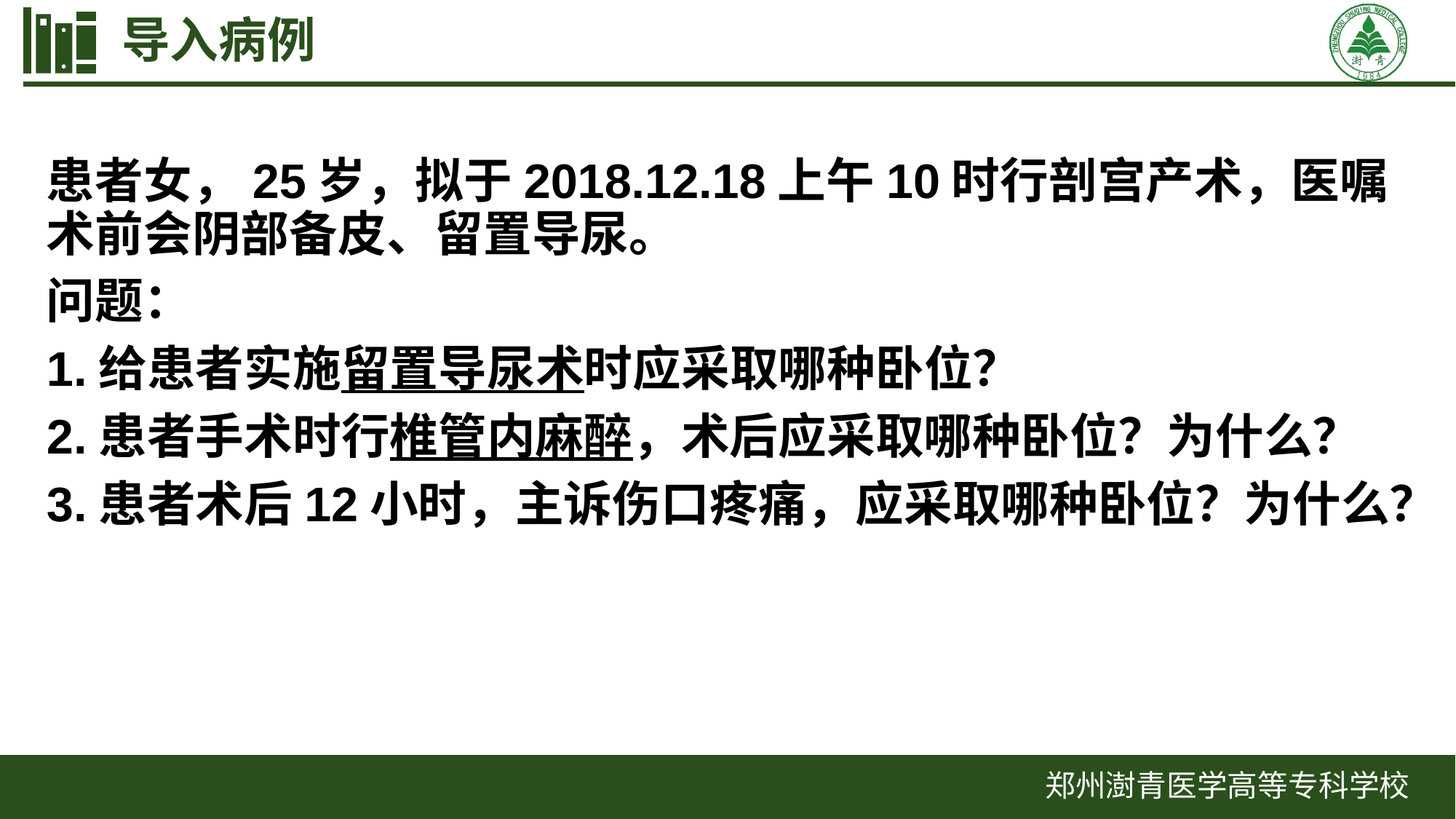

# 导入病例
患者女，25岁，拟于2018.12.18上午10时行剖宫产术，医嘱术前会阴部备皮、留置导尿。
问题：
1.给患者实施留置导尿术时应采取哪种卧位？
2.患者手术时行椎管内麻醉，术后应采取哪种卧位？为什么？
3.患者术后12小时，主诉伤口疼痛，应采取哪种卧位？为什么？